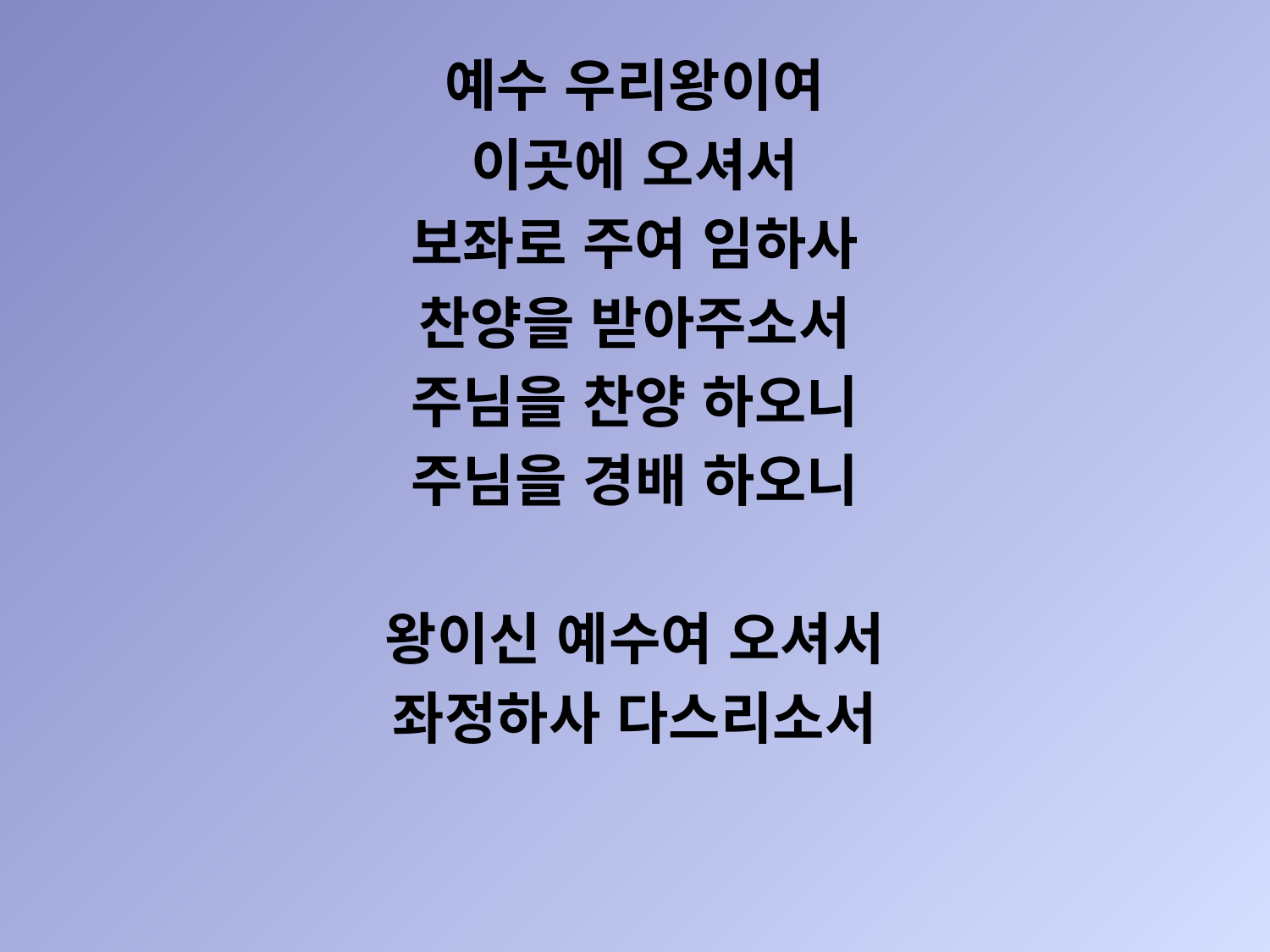

예수 우리왕이여
이곳에 오셔서
보좌로 주여 임하사
찬양을 받아주소서
주님을 찬양 하오니
주님을 경배 하오니

왕이신 예수여 오셔서
좌정하사 다스리소서